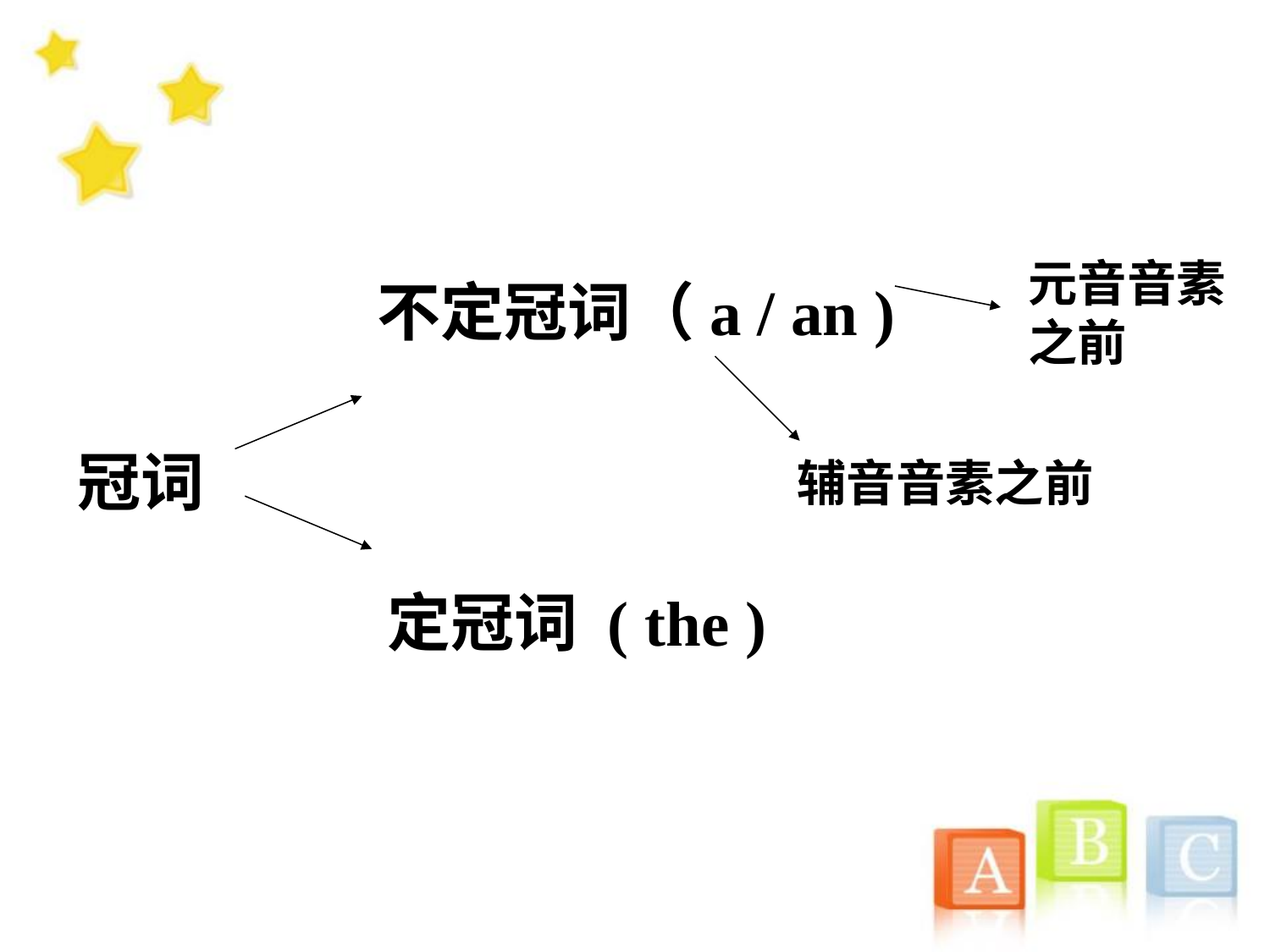

元音音素之前

不定冠词（a / an )

冠词
辅音音素之前

定冠词 ( the )